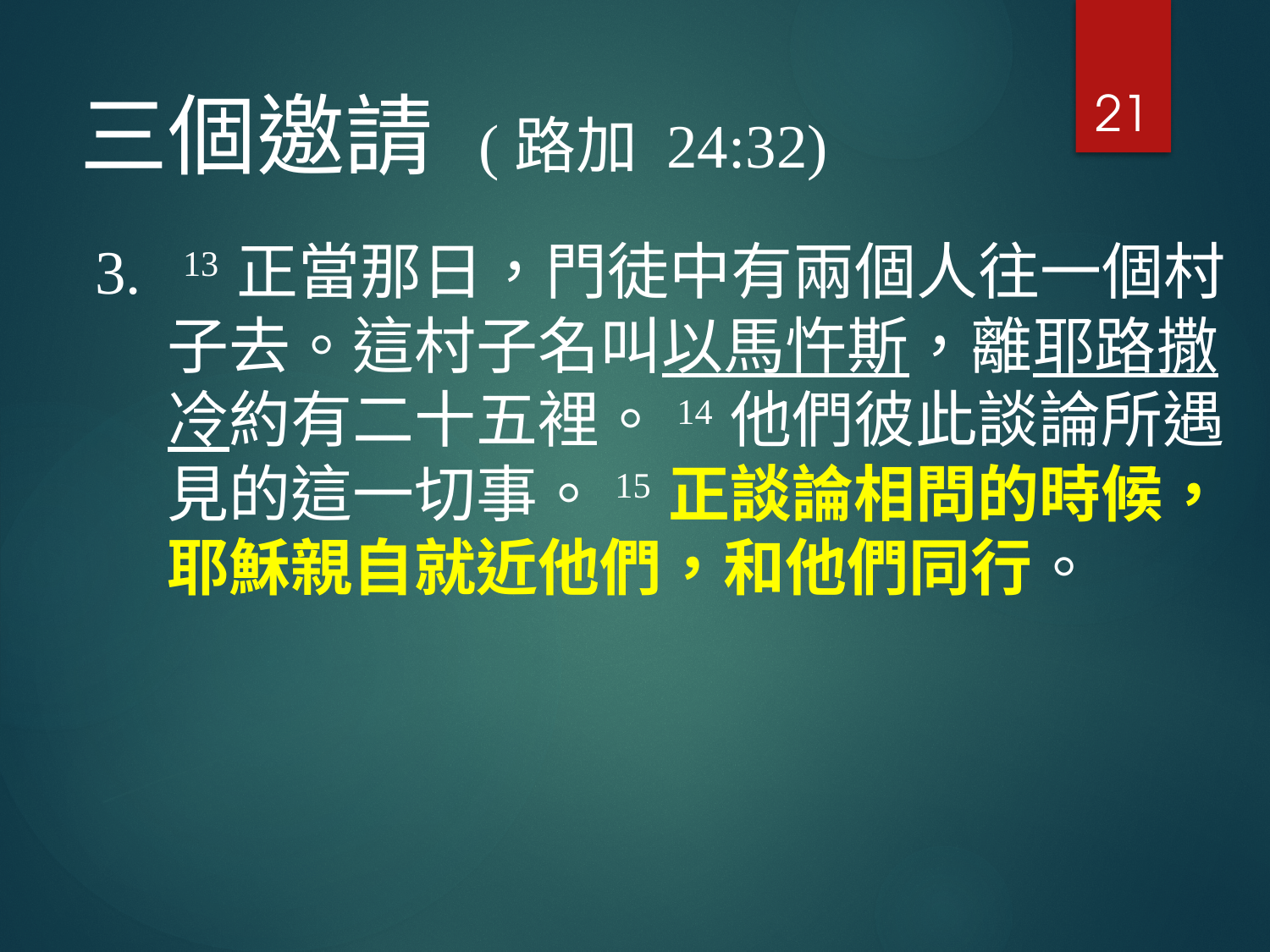

21
# 三個邀請 (路加 24:32)
3.	 13 正當那日，門徒中有兩個人往一個村子去。這村子名叫以馬忤斯，離耶路撒冷約有二十五裡。14 他們彼此談論所遇見的這一切事。15 正談論相問的時候，耶穌親自就近他們，和他們同行。